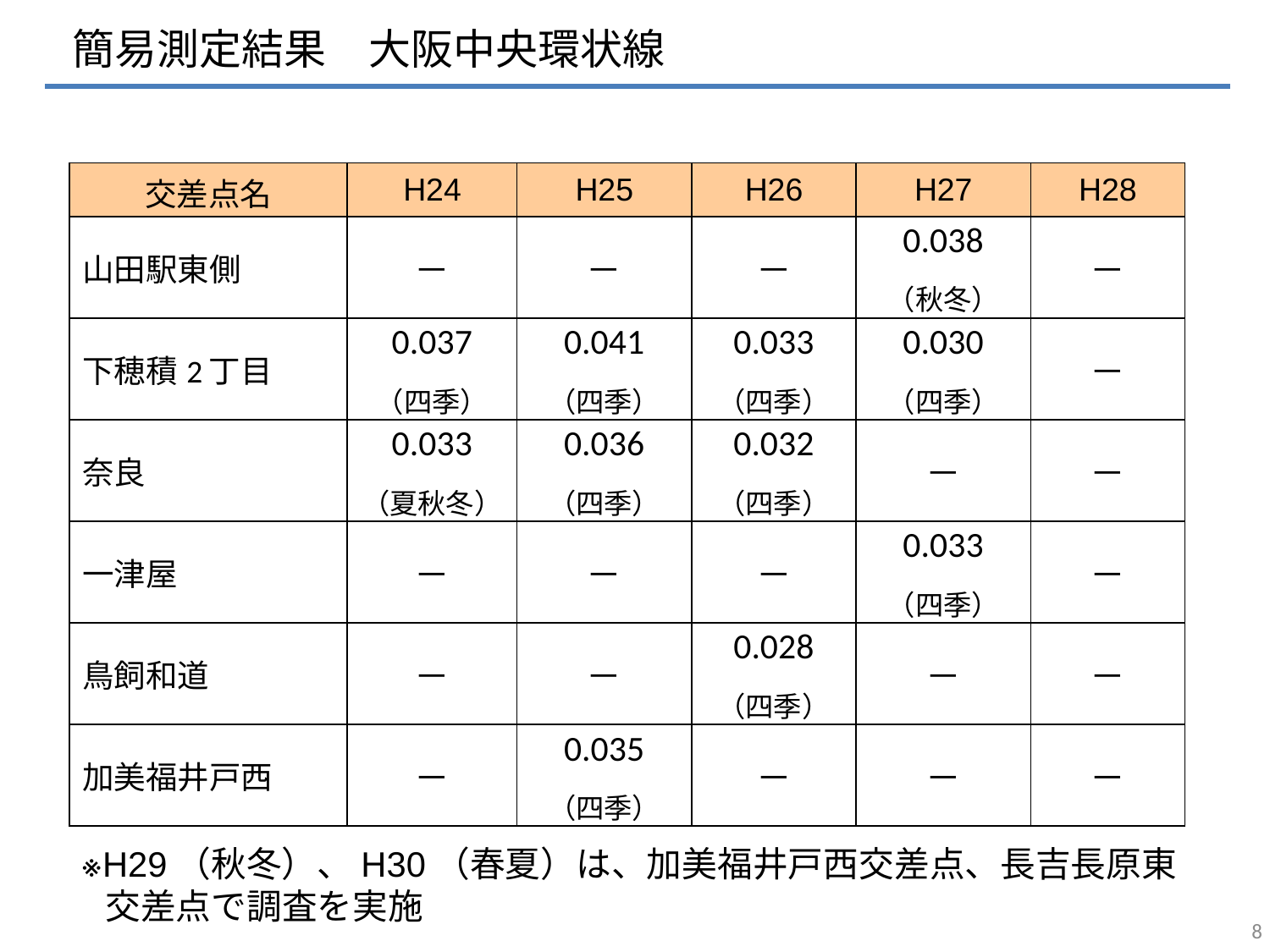

簡易測定結果　大阪中央環状線
| 交差点名 | H24 | H25 | H26 | H27 | H28 |
| --- | --- | --- | --- | --- | --- |
| 山田駅東側 | － | － | － | 0.038 | － |
|  |  |  |  | （秋冬） |  |
| 下穂積2丁目 | 0.037 | 0.041 | 0.033 | 0.030 | － |
|  | （四季） | （四季） | （四季） | （四季） |  |
| 奈良 | 0.033 | 0.036 | 0.032 | － | － |
|  | （夏秋冬） | （四季） | （四季） |  |  |
| 一津屋 | － | － | － | 0.033 | － |
|  |  |  |  | （四季） |  |
| 鳥飼和道 | － | － | 0.028 | － | － |
|  |  |  | （四季） |  |  |
| 加美福井戸西 | － | 0.035 | － | － | － |
|  |  | （四季） |  |  |  |
※H29（秋冬）、H30（春夏）は、加美福井戸西交差点、長吉長原東交差点で調査を実施
8